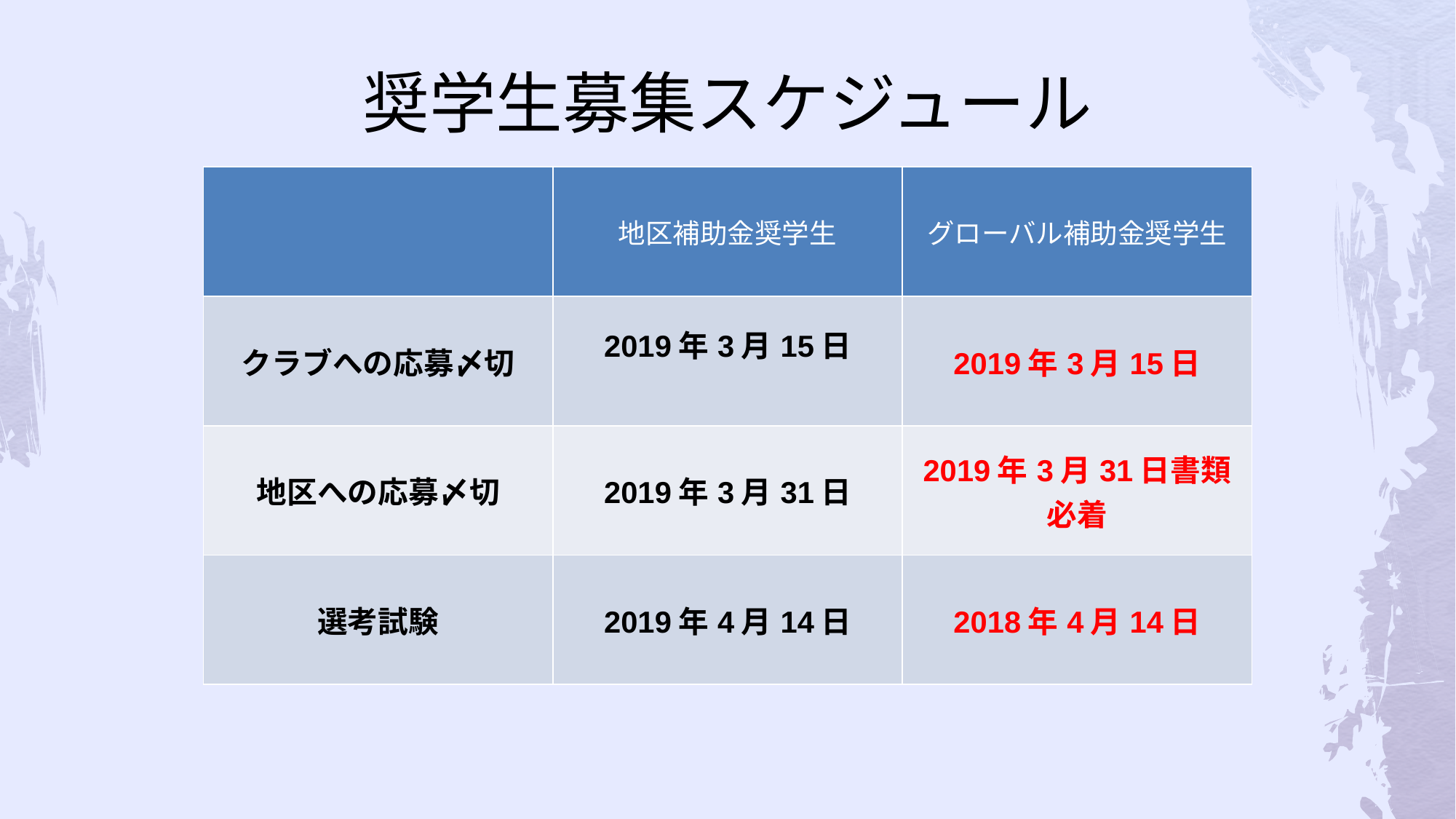

# 奨学生募集スケジュール
|  | 地区補助金奨学生 | グローバル補助金奨学生 |
| --- | --- | --- |
| クラブへの応募〆切 | 2019年3月15日 | 2019年3月15日 |
| 地区への応募〆切 | 2019年3月31日 | 2019年3月31日書類必着 |
| 選考試験 | 2019年4月14日 | 2018年4月14日 |